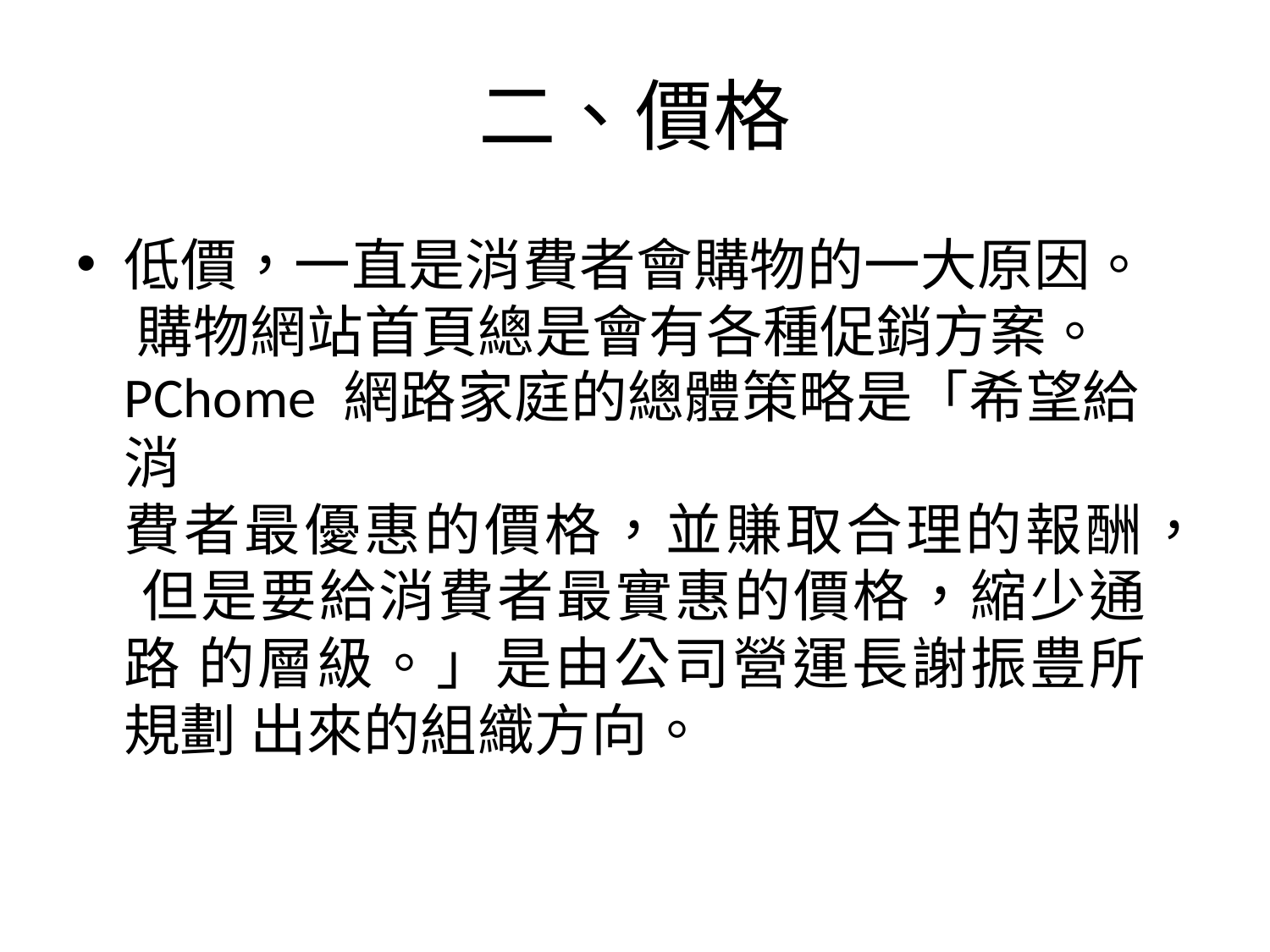

# 二、價格
低價，一直是消費者會購物的一大原因。 購物網站首頁總是會有各種促銷方案。
PChome 網路家庭的總體策略是「希望給消
費者最優惠的價格，並賺取合理的報酬， 但是要給消費者最實惠的價格，縮少通路 的層級。」是由公司營運長謝振豊所規劃 出來的組織方向。